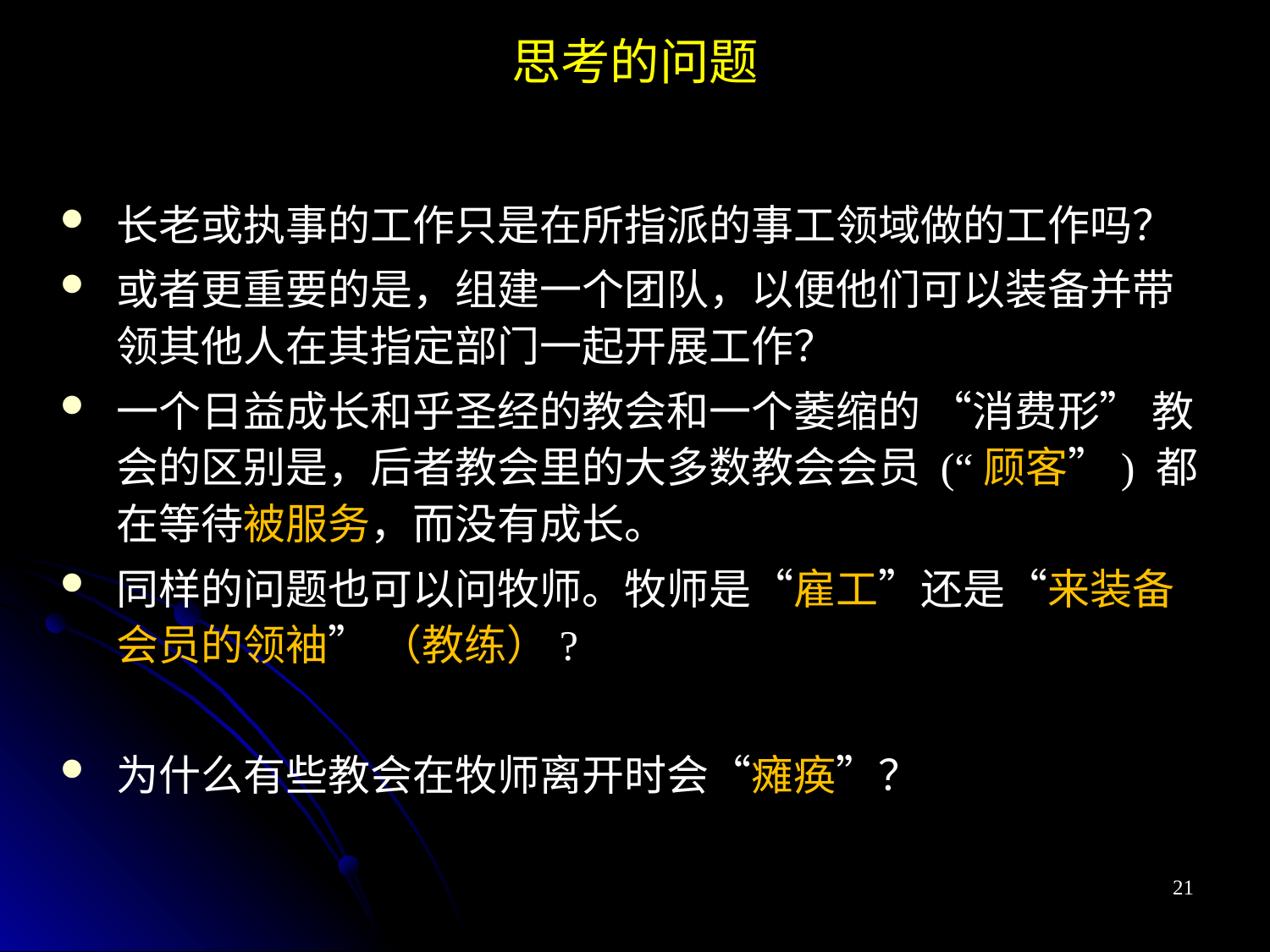

# 思考的问题
长老或执事的工作只是在所指派的事工领域做的工作吗？
或者更重要的是，组建一个团队，以便他们可以装备并带领其他人在其指定部门一起开展工作？
一个日益成长和乎圣经的教会和一个萎缩的 “消费形” 教会的区别是，后者教会里的大多数教会会员 (“顾客”) 都在等待被服务，而没有成长。
同样的问题也可以问牧师。牧师是“雇工”还是“来装备会员的领袖” （教练）?

为什么有些教会在牧师离开时会“瘫痪”？
21